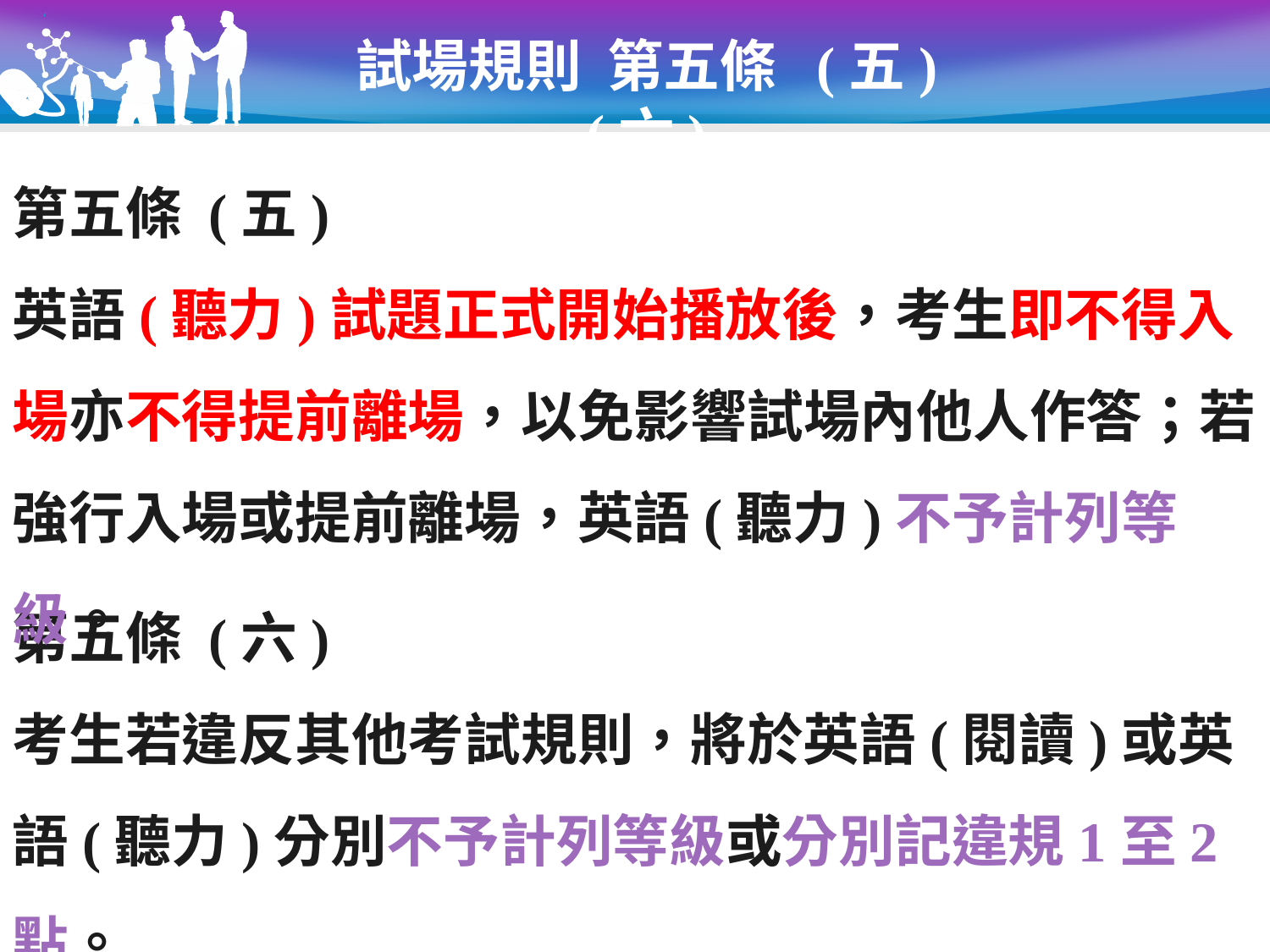

試場規則  第五條  (五) (六)
第五條 (五)
英語(聽力)試題正式開始播放後，考生即不得入場亦不得提前離場，以免影響試場內他人作答；若強行入場或提前離場，英語(聽力)不予計列等級。
第五條 (六)
考生若違反其他考試規則，將於英語(閱讀)或英語(聽力)分別不予計列等級或分別記違規1至2點。